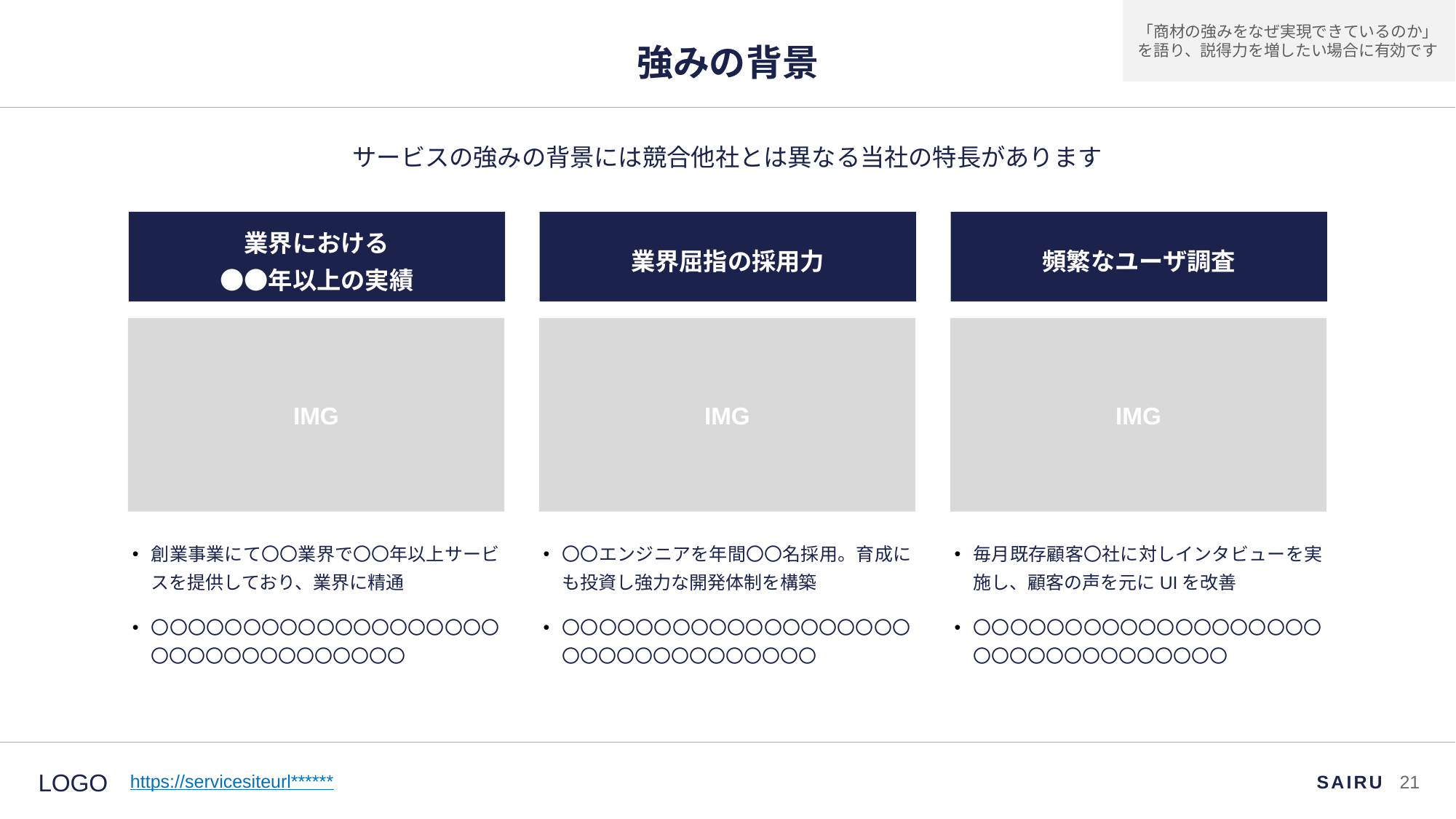

「商材の強みをなぜ実現できているのか」を語り、説得力を増したい場合に有効です
# 強みの背景
サービスの強みの背景には競合他社とは異なる当社の特長があります
業界における
●●年以上の実績
業界屈指の採用力
頻繁なユーザ調査
IMG
IMG
IMG
創業事業にて〇〇業界で〇〇年以上サービスを提供しており、業界に精通
〇〇〇〇〇〇〇〇〇〇〇〇〇〇〇〇〇〇〇〇〇〇〇〇〇〇〇〇〇〇〇〇〇
〇〇エンジニアを年間〇〇名採用。育成にも投資し強力な開発体制を構築
〇〇〇〇〇〇〇〇〇〇〇〇〇〇〇〇〇〇〇〇〇〇〇〇〇〇〇〇〇〇〇〇〇
毎月既存顧客〇社に対しインタビューを実施し、顧客の声を元にUIを改善
〇〇〇〇〇〇〇〇〇〇〇〇〇〇〇〇〇〇〇〇〇〇〇〇〇〇〇〇〇〇〇〇〇
SAIRU
21